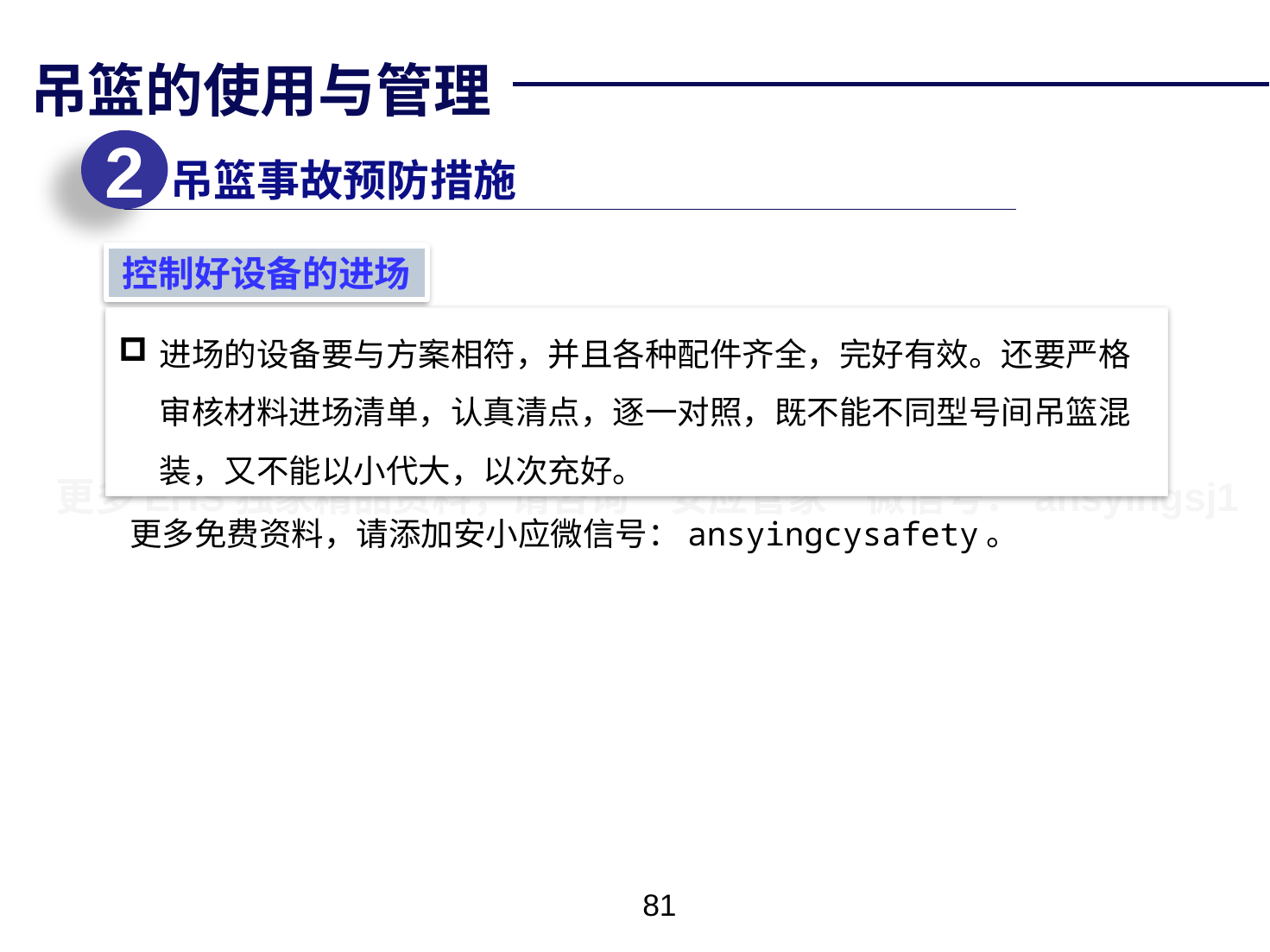

吊篮的使用与管理
2

吊篮事故预防措施
控制好设备的进场
进场的设备要与方案相符，并且各种配件齐全，完好有效。还要严格审核材料进场清单，认真清点，逐一对照，既不能不同型号间吊篮混装，又不能以小代大，以次充好。
更多免费资料，请添加安小应微信号：ansyingcysafety。
81